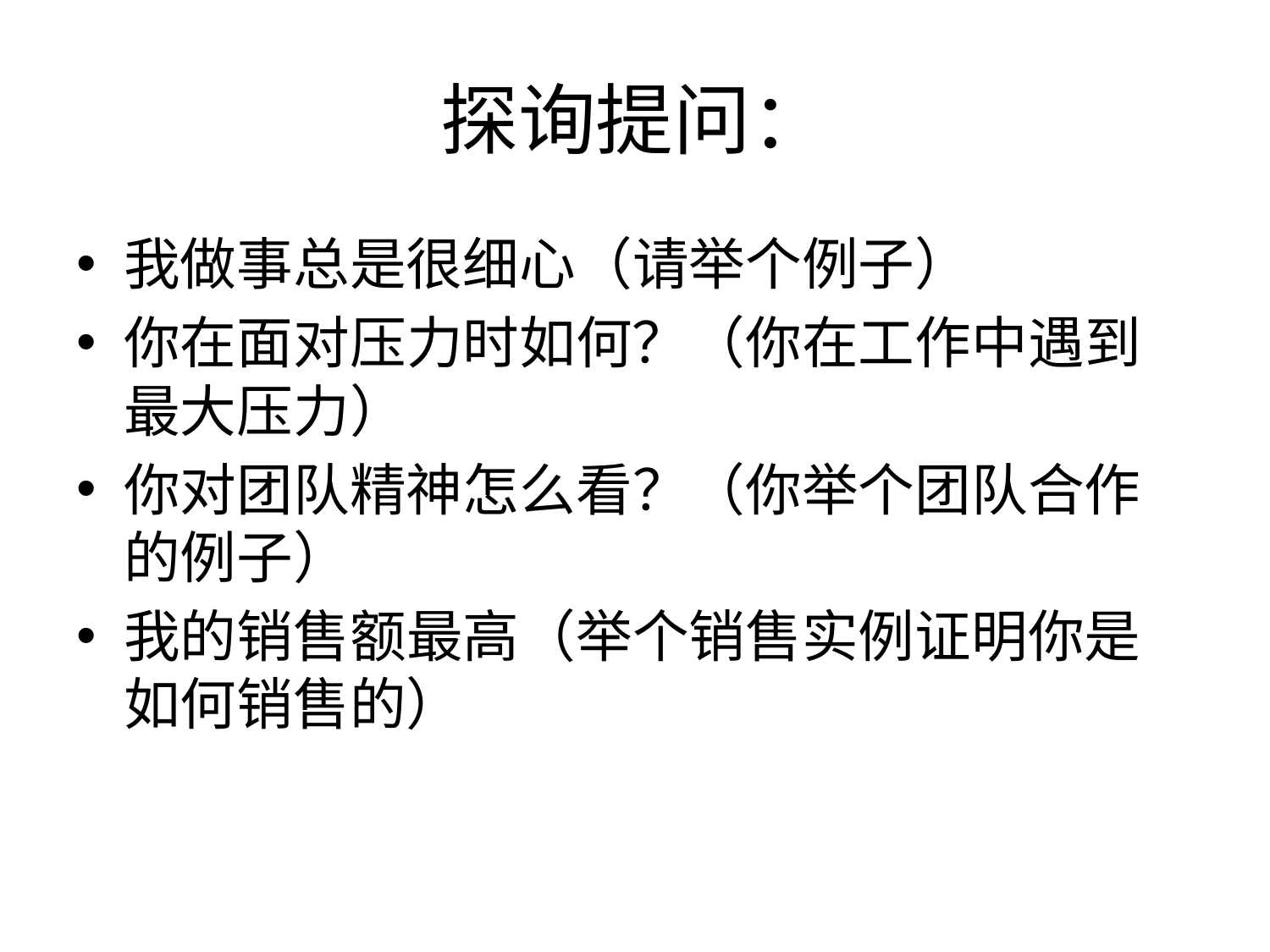

# 探询提问：
我做事总是很细心（请举个例子）
你在面对压力时如何？（你在工作中遇到最大压力）
你对团队精神怎么看？（你举个团队合作的例子）
我的销售额最高（举个销售实例证明你是如何销售的）